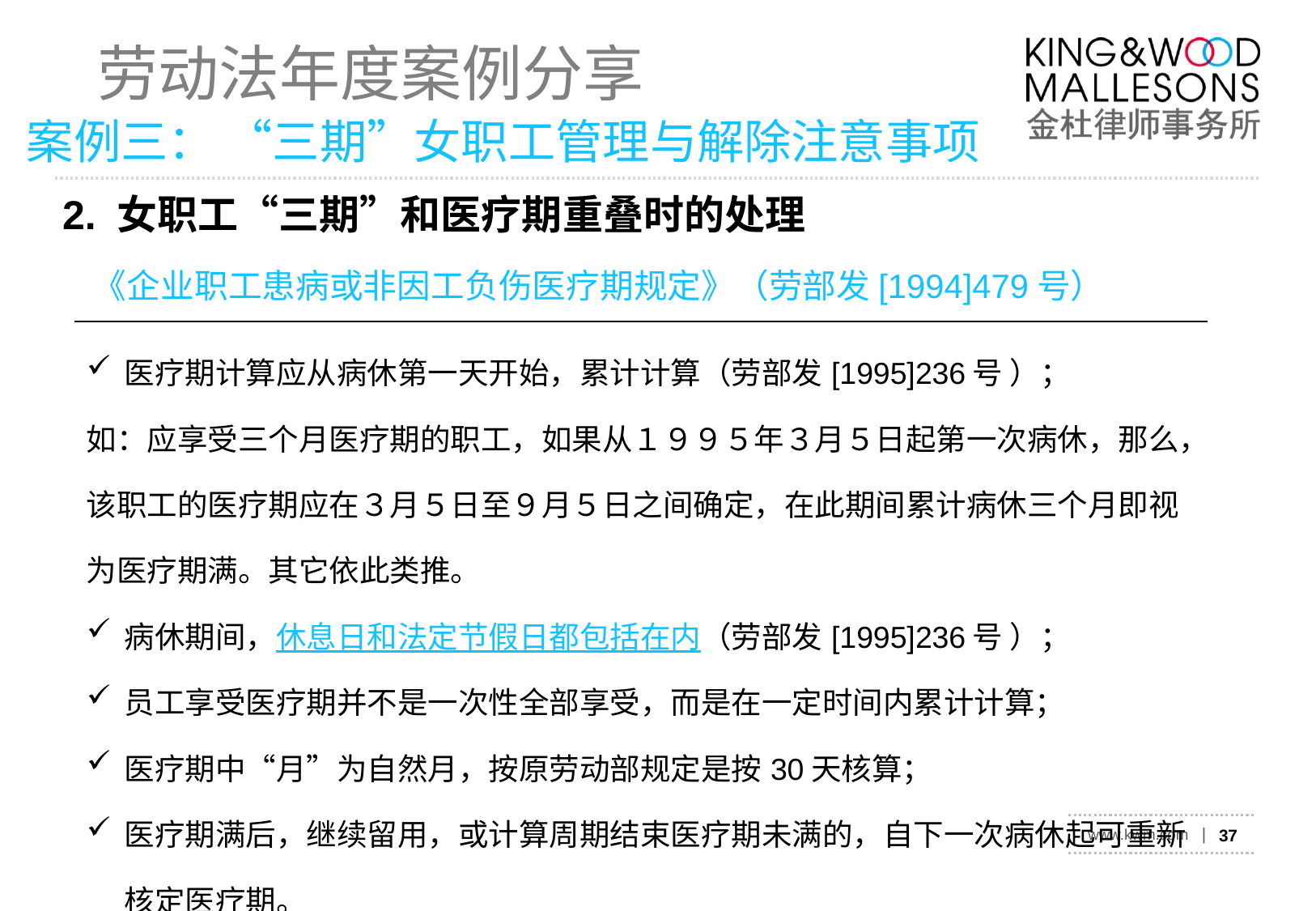

2. 女职工“三期”和医疗期重叠时的处理
《企业职工患病或非因工负伤医疗期规定》（劳部发[1994]479号）
| 医疗期计算应从病休第一天开始，累计计算（劳部发[1995]236号 ）； 如：应享受三个月医疗期的职工，如果从１９９５年３月５日起第一次病休，那么，该职工的医疗期应在３月５日至９月５日之间确定，在此期间累计病休三个月即视为医疗期满。其它依此类推。 病休期间，休息日和法定节假日都包括在内（劳部发[1995]236号 ）； 员工享受医疗期并不是一次性全部享受，而是在一定时间内累计计算； 医疗期中“月”为自然月，按原劳动部规定是按30天核算； 医疗期满后，继续留用，或计算周期结束医疗期未满的，自下一次病休起可重新核定医疗期。 |
| --- |